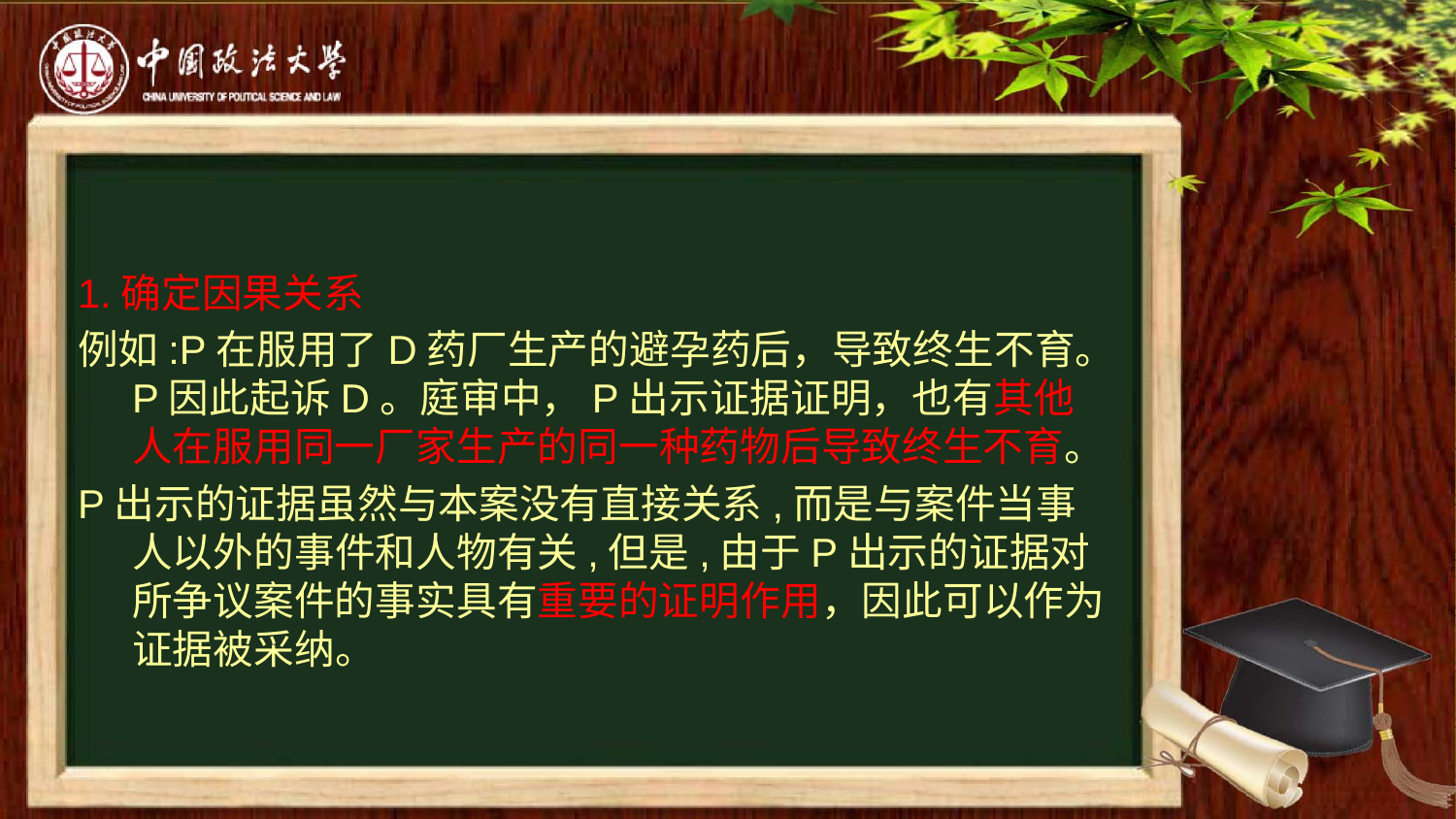

#
1.确定因果关系
例如:P在服用了D药厂生产的避孕药后，导致终生不育。P因此起诉D。庭审中，P出示证据证明，也有其他人在服用同一厂家生产的同一种药物后导致终生不育。
P出示的证据虽然与本案没有直接关系,而是与案件当事人以外的事件和人物有关,但是,由于P出示的证据对所争议案件的事实具有重要的证明作用，因此可以作为证据被采纳。